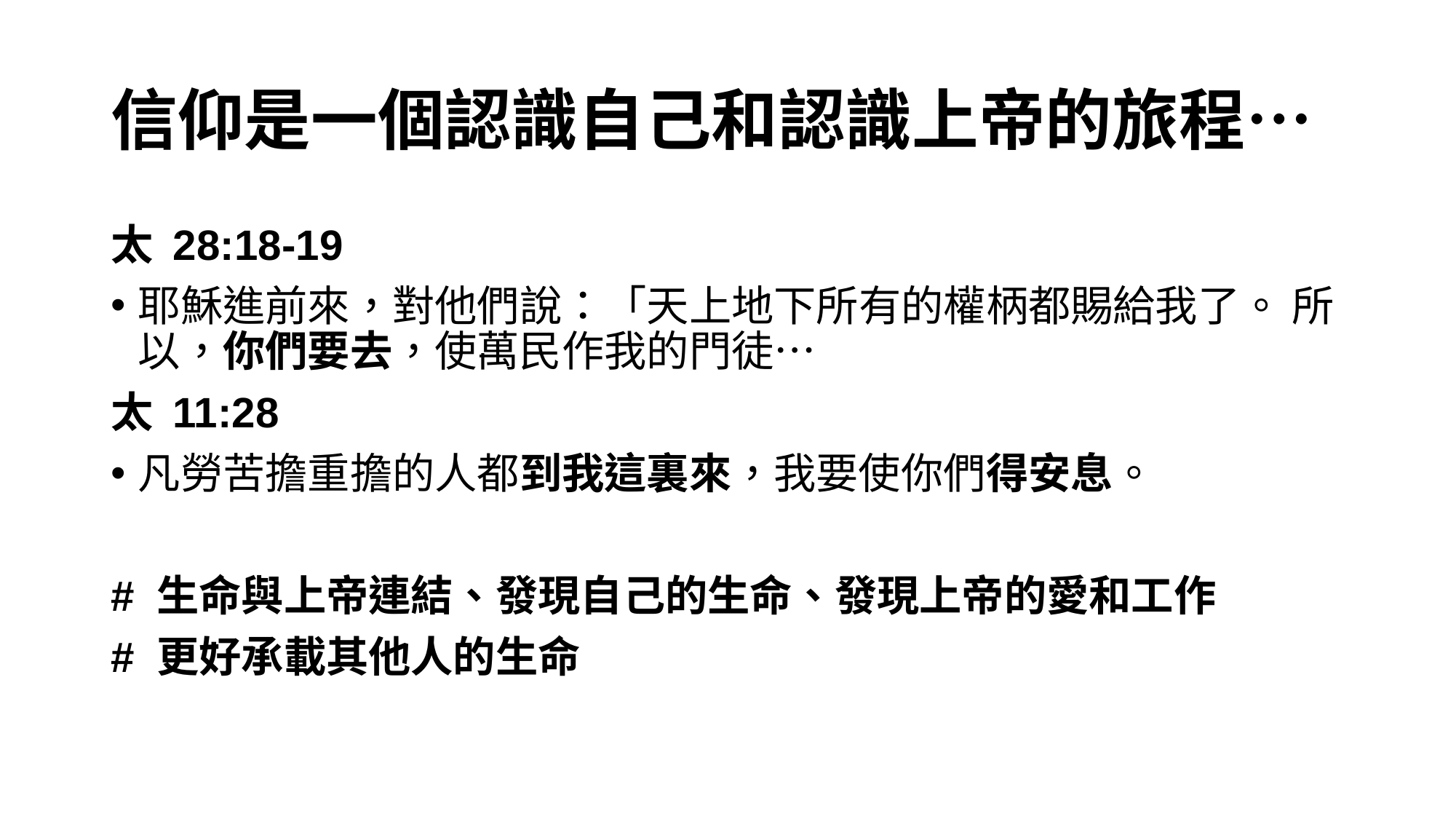

# 信仰是一個認識自己和認識上帝的旅程…
太 28:18‭-‬19
耶穌進前來，對他們說：「天上地下所有的權柄都賜給我了。 所以，你們要去，使萬民作我的門徒…
太 11:28‭
凡勞苦擔重擔的人都到我這裏來，我要使你們得安息。

# 生命與上帝連結、發現自己的生命、發現上帝的愛和工作
# 更好承載其他人的生命